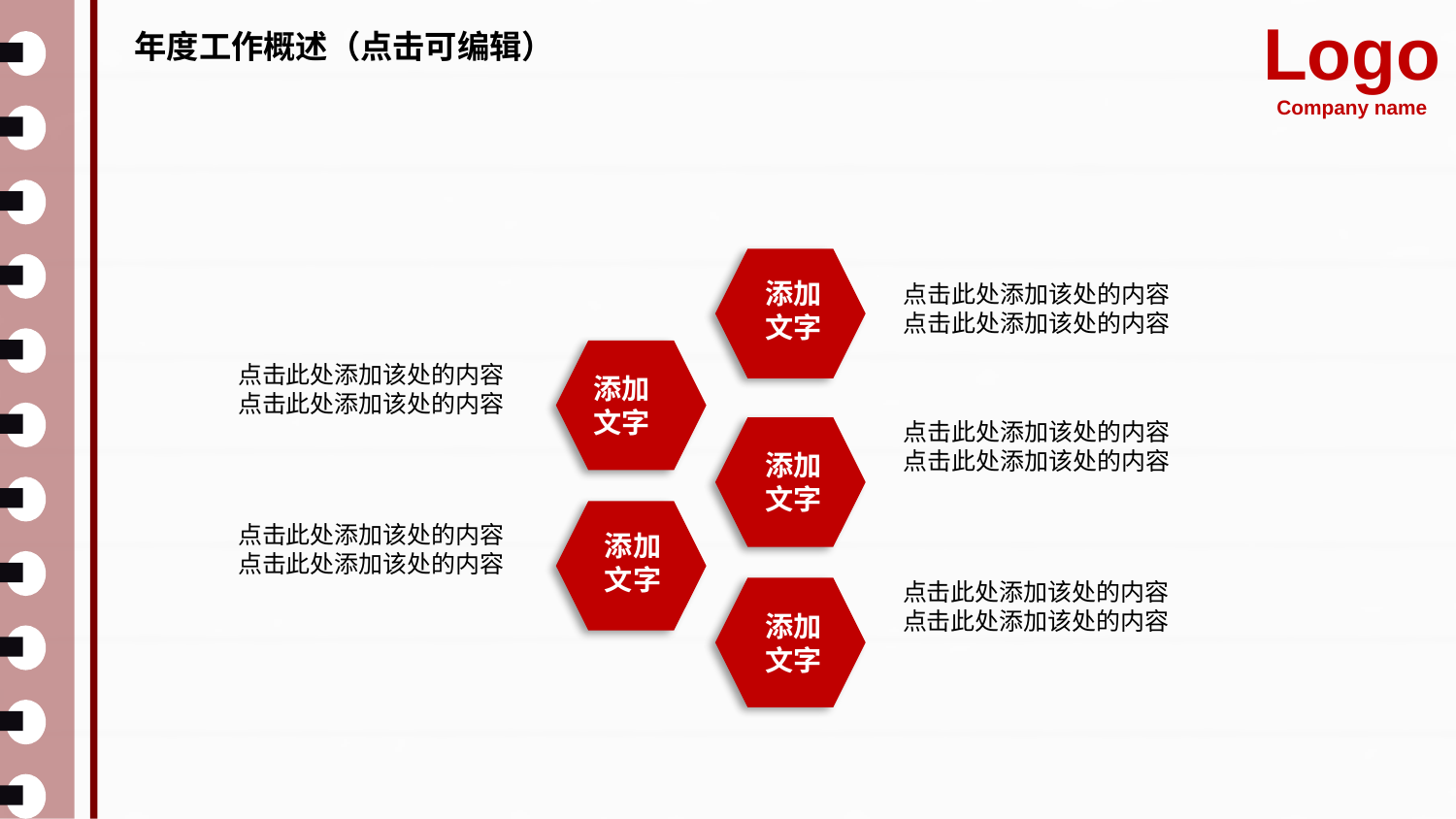

Logo
Company name
年度工作概述（点击可编辑）

添加
文字

点击此处添加该处的内容
点击此处添加该处的内容

添加
文字
点击此处添加该处的内容
点击此处添加该处的内容

点击此处添加该处的内容
点击此处添加该处的内容

添加
文字

添加
文字
点击此处添加该处的内容
点击此处添加该处的内容

点击此处添加该处的内容
点击此处添加该处的内容

添加
文字